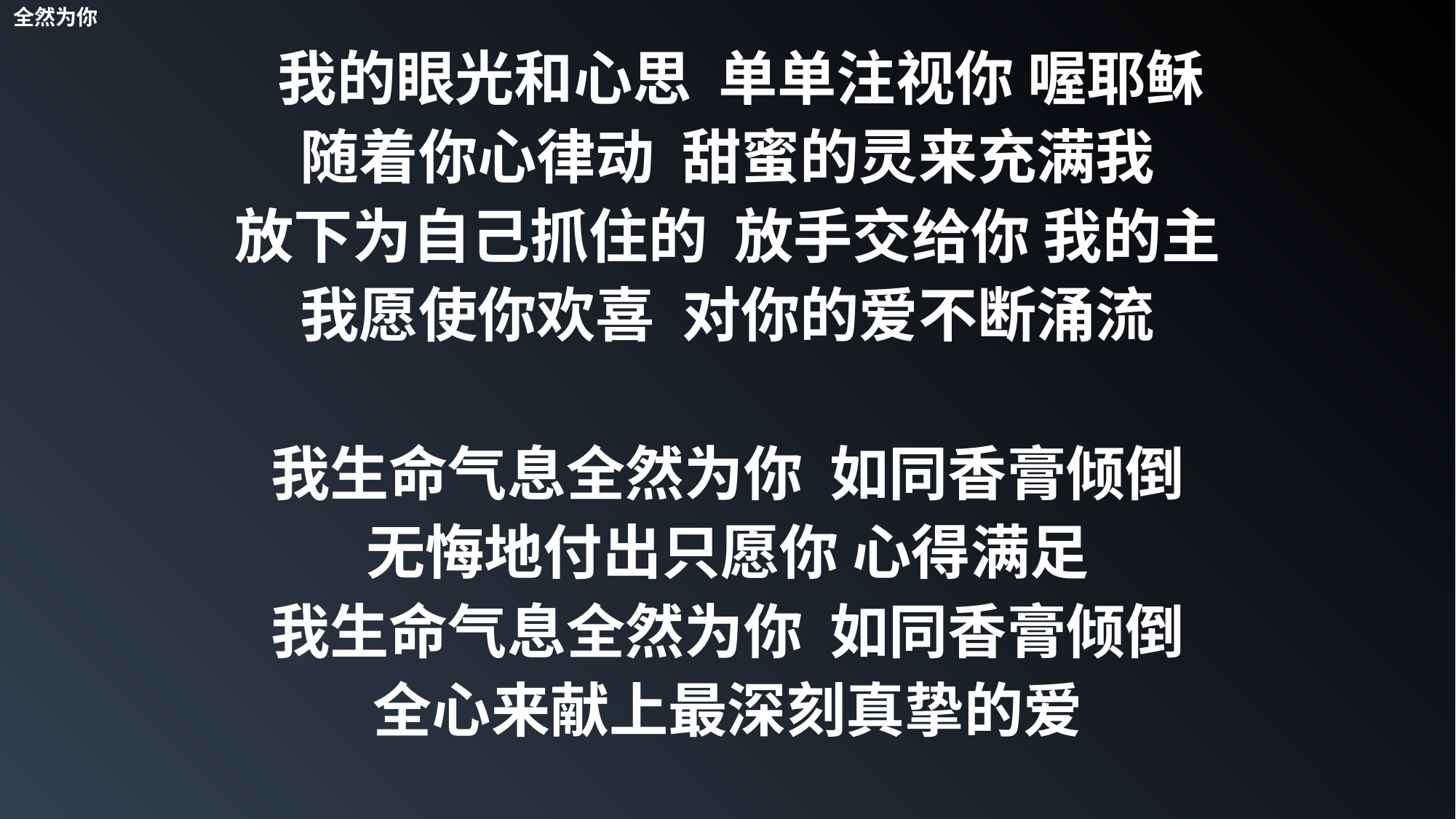

全然为你
 我的眼光和心思  单单注视你 喔耶稣
随着你心律动  甜蜜的灵来充满我
放下为自己抓住的  放手交给你 我的主
我愿使你欢喜  对你的爱不断涌流

我生命气息全然为你  如同香膏倾倒
无悔地付出只愿你 心得满足
我生命气息全然为你  如同香膏倾倒
全心来献上最深刻真挚的爱